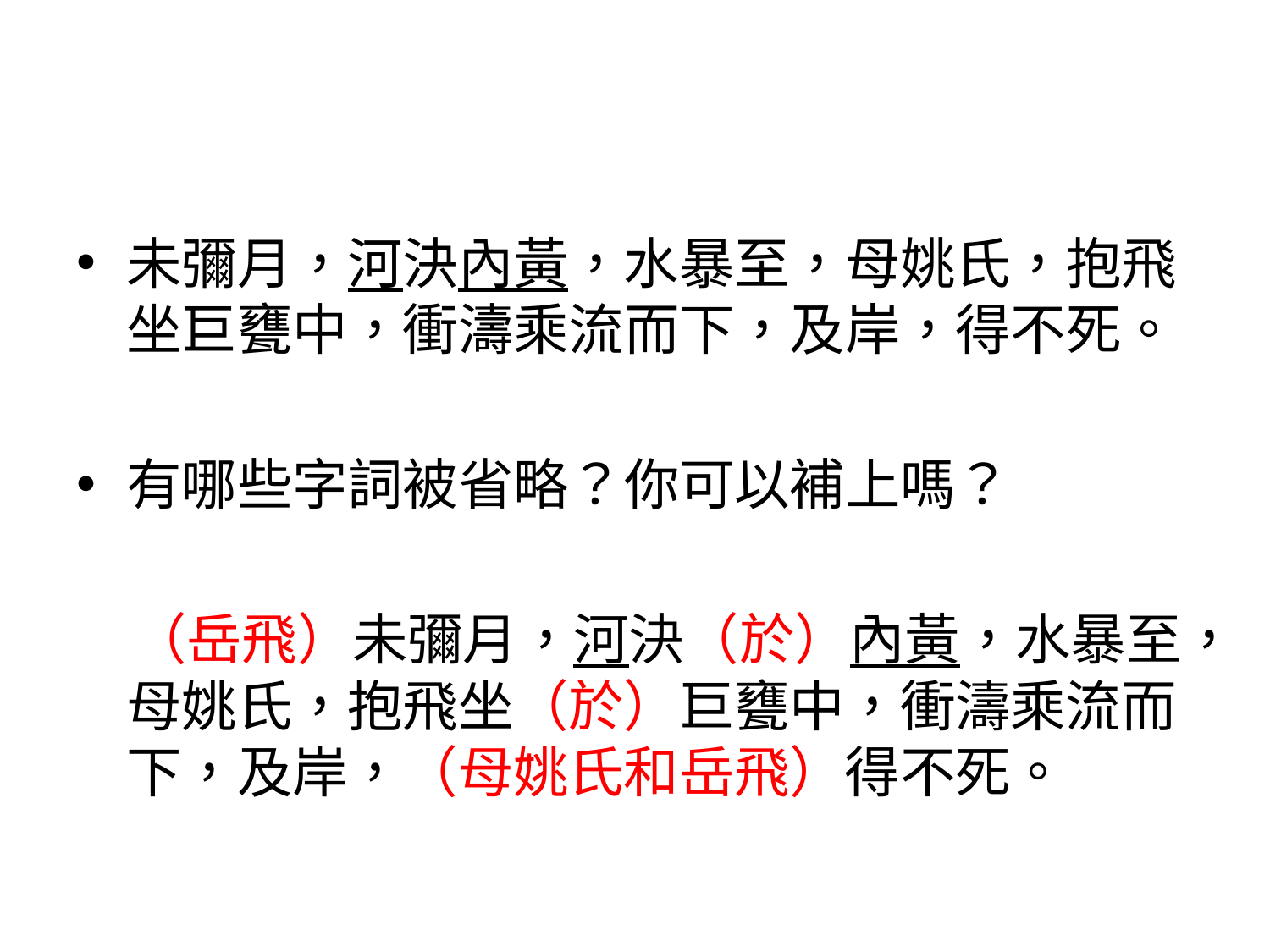

#
未彌月，河決內黃，水暴至，母姚氏，抱飛坐巨甕中，衝濤乘流而下，及岸，得不死。

有哪些字詞被省略？你可以補上嗎？

　（岳飛）未彌月，河決（於）內黃，水暴至，母姚氏，抱飛坐（於）巨甕中，衝濤乘流而下，及岸，（母姚氏和岳飛）得不死。